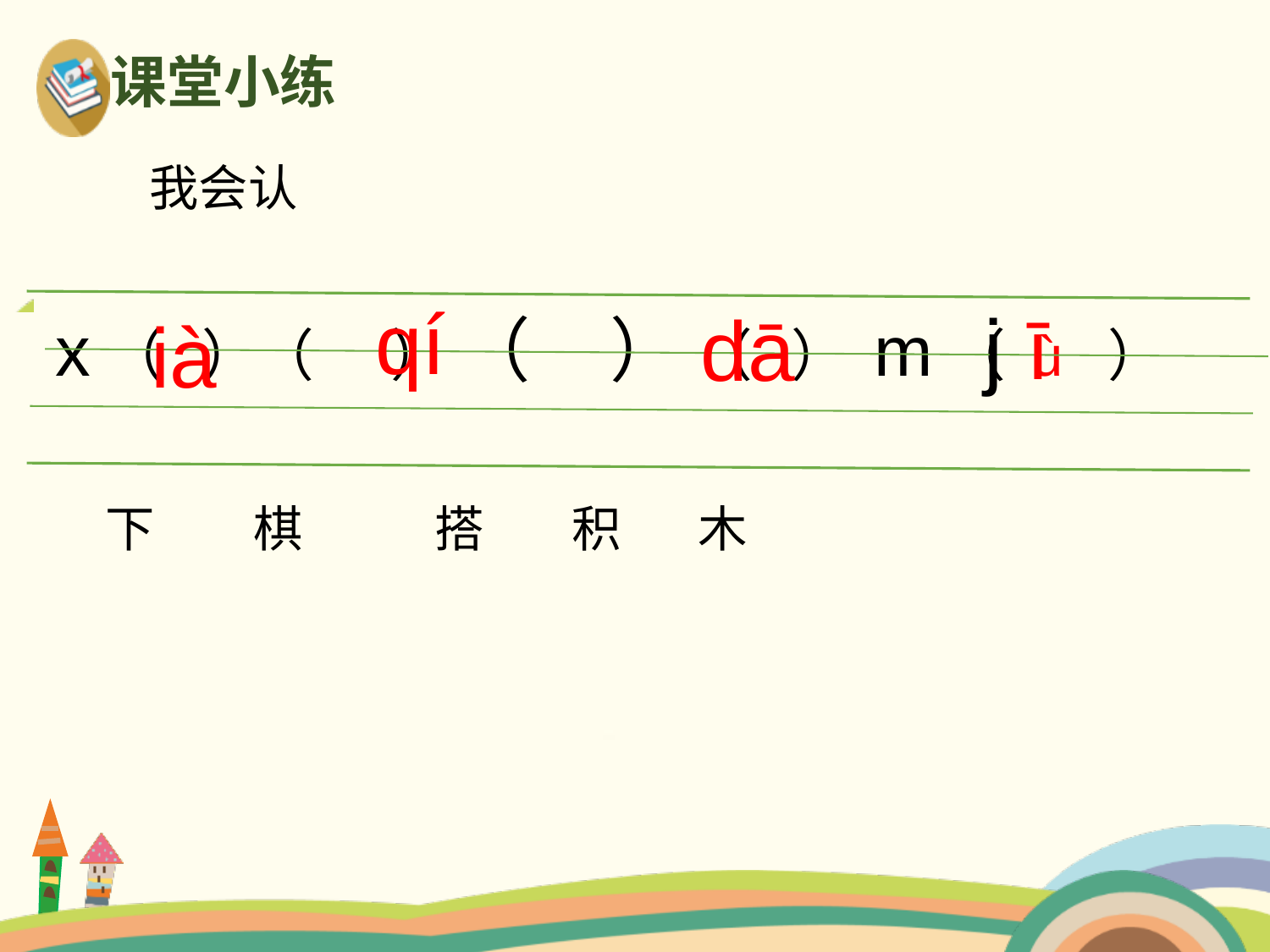

课堂小练
我会认
qí
j ī
dā
 x（   ）（      ） （     ） （   ） m（ ù  ）
   下         棋            搭        积       木
ià